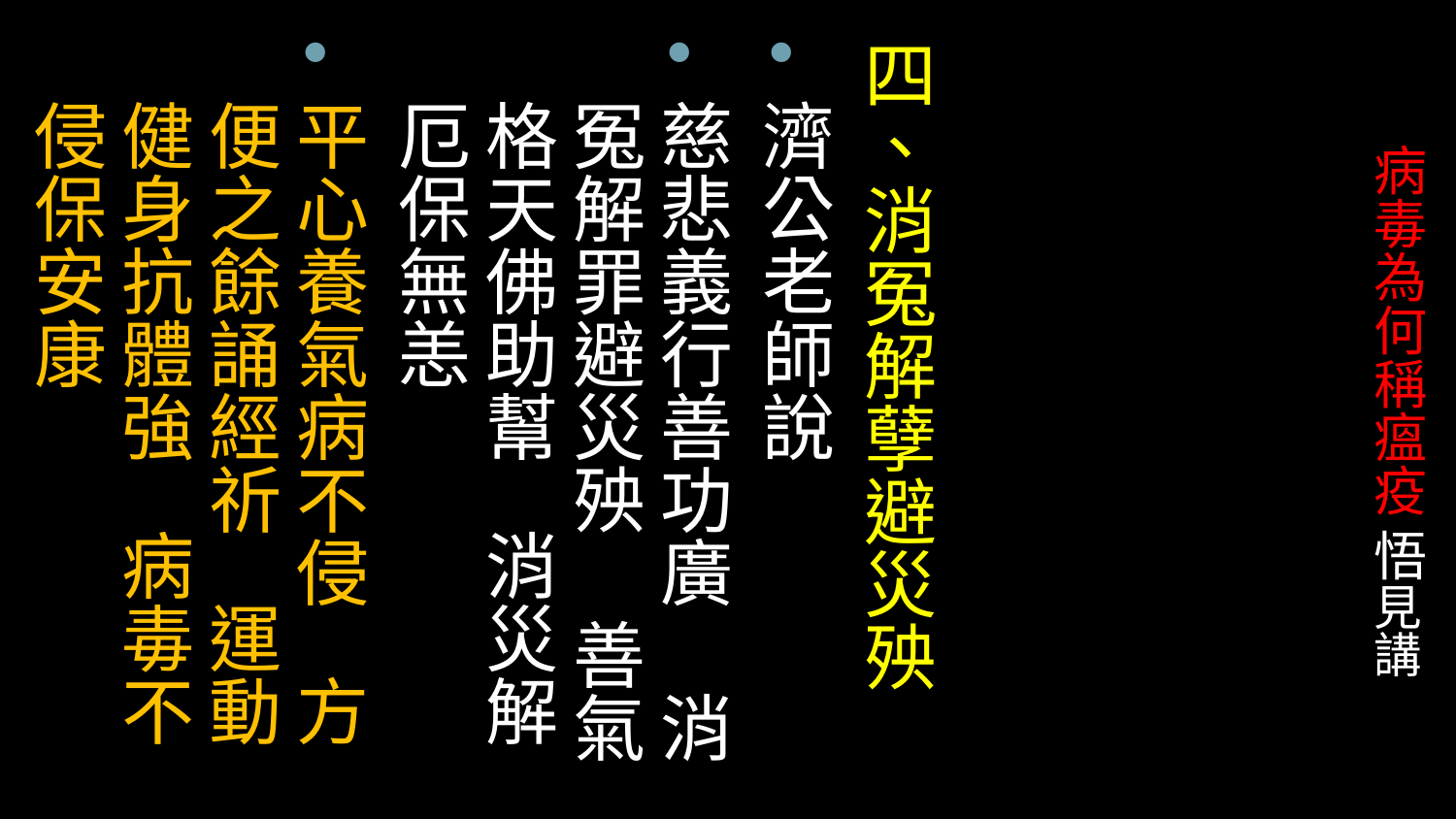

四、消冤解孽避災殃
濟公老師說
慈悲義行善功廣     消冤解罪避災殃     善氣格天佛助幫    消災解厄保無恙
平心養氣病不侵    方便之餘誦經祈    運動健身抗體強    病毒不侵保安康
# 病毒為何稱瘟疫 悟見講